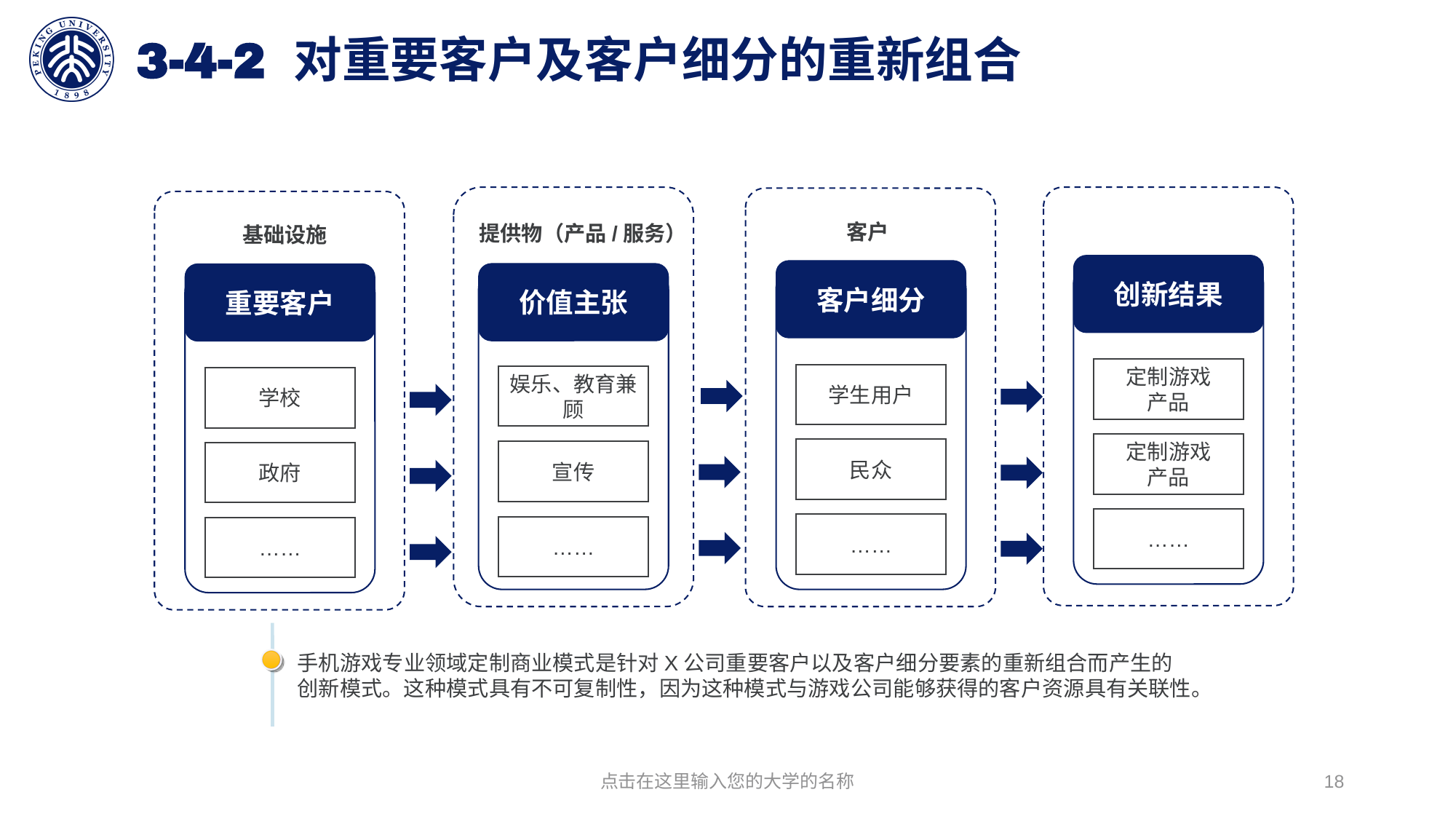

# 3-4-2 对重要客户及客户细分的重新组合

提供物（产品/服务）
价值主张

娱乐、教育兼顾
宣传
……

创新结果

定制游戏
产品
定制游戏
产品
……

客户
客户细分

学生用户
民众
……

基础设施
重要客户

学校
政府
……

手机游戏专业领域定制商业模式是针对X公司重要客户以及客户细分要素的重新组合而产生的创新模式。这种模式具有不可复制性，因为这种模式与游戏公司能够获得的客户资源具有关联性。

点击在这里输入您的大学的名称
18